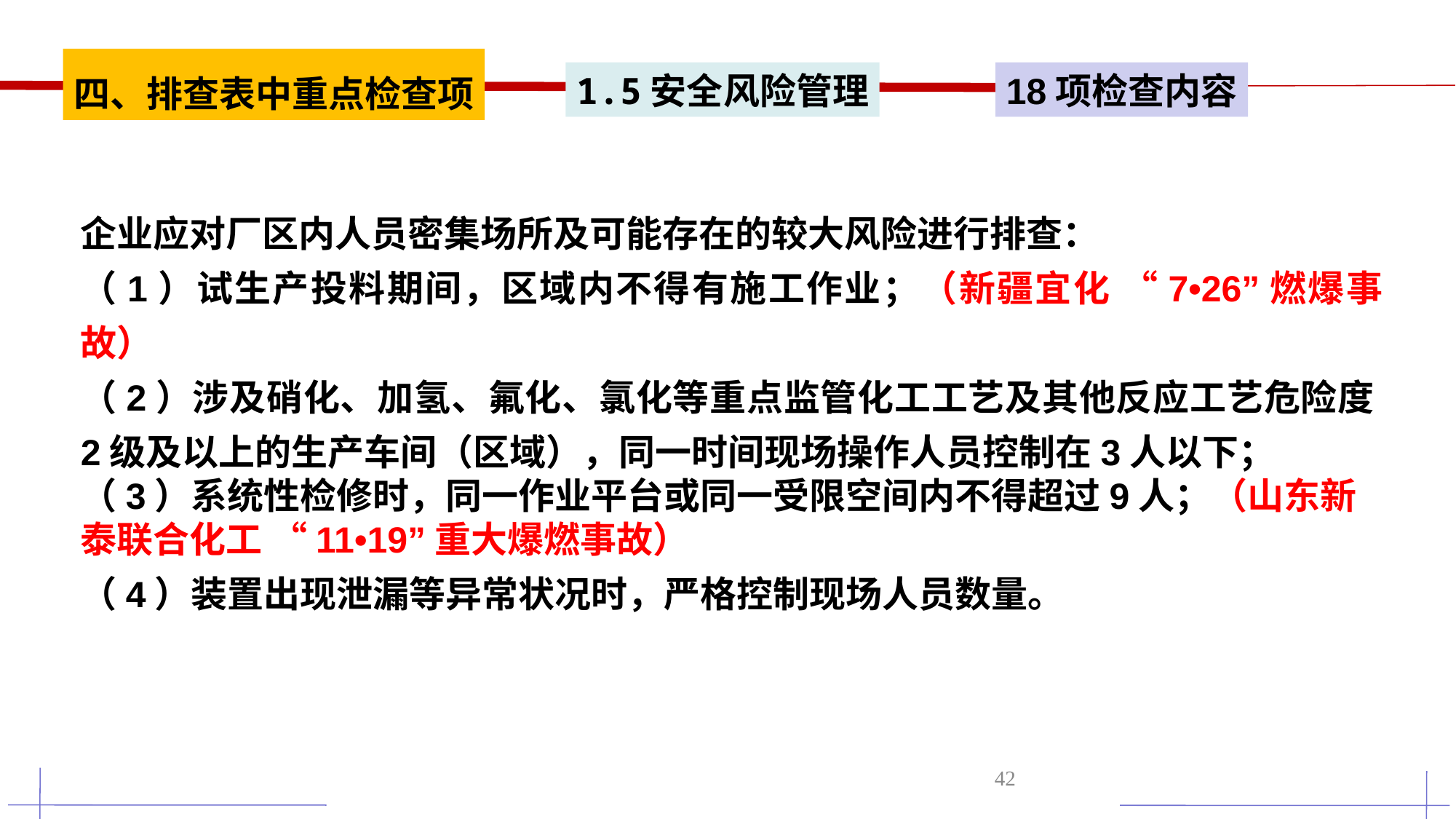

四、排查表中重点检查项
1.5安全风险管理
18项检查内容
企业应对厂区内人员密集场所及可能存在的较大风险进行排查：
（1）试生产投料期间，区域内不得有施工作业；（新疆宜化 “7•26”燃爆事故）
（2）涉及硝化、加氢、氟化、氯化等重点监管化工工艺及其他反应工艺危险度2级及以上的生产车间（区域），同一时间现场操作人员控制在3人以下；
（3）系统性检修时，同一作业平台或同一受限空间内不得超过9人；（山东新泰联合化工 “11•19”重大爆燃事故）
（4）装置出现泄漏等异常状况时，严格控制现场人员数量。
42